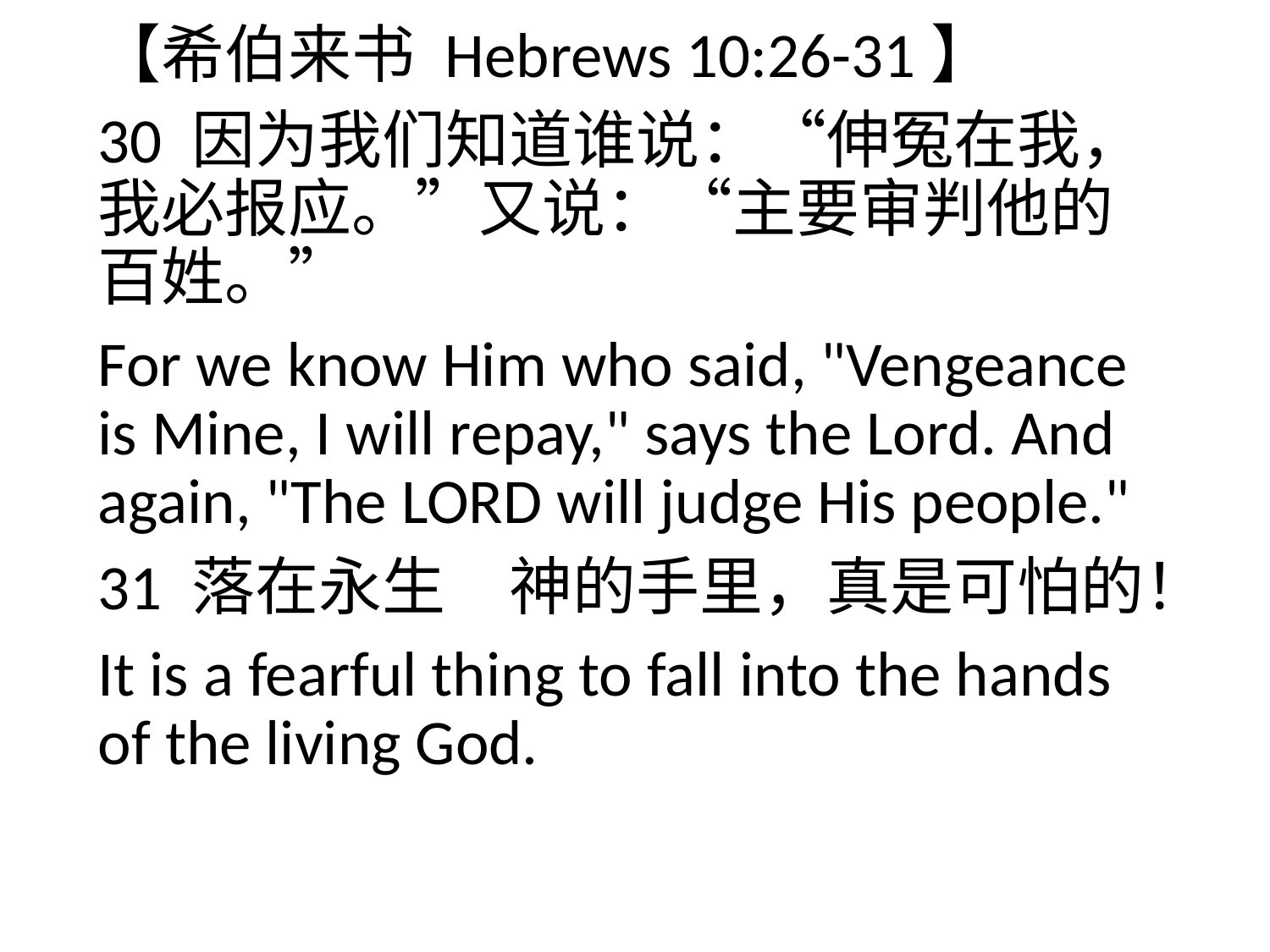

【希伯来书 Hebrews 10:26-31】
30 因为我们知道谁说：“伸冤在我，我必报应。”又说：“主要审判他的百姓。”
For we know Him who said, "Vengeance is Mine, I will repay," says the Lord. And again, "The LORD will judge His people."
31 落在永生　神的手里，真是可怕的！
It is a fearful thing to fall into the hands of the living God.